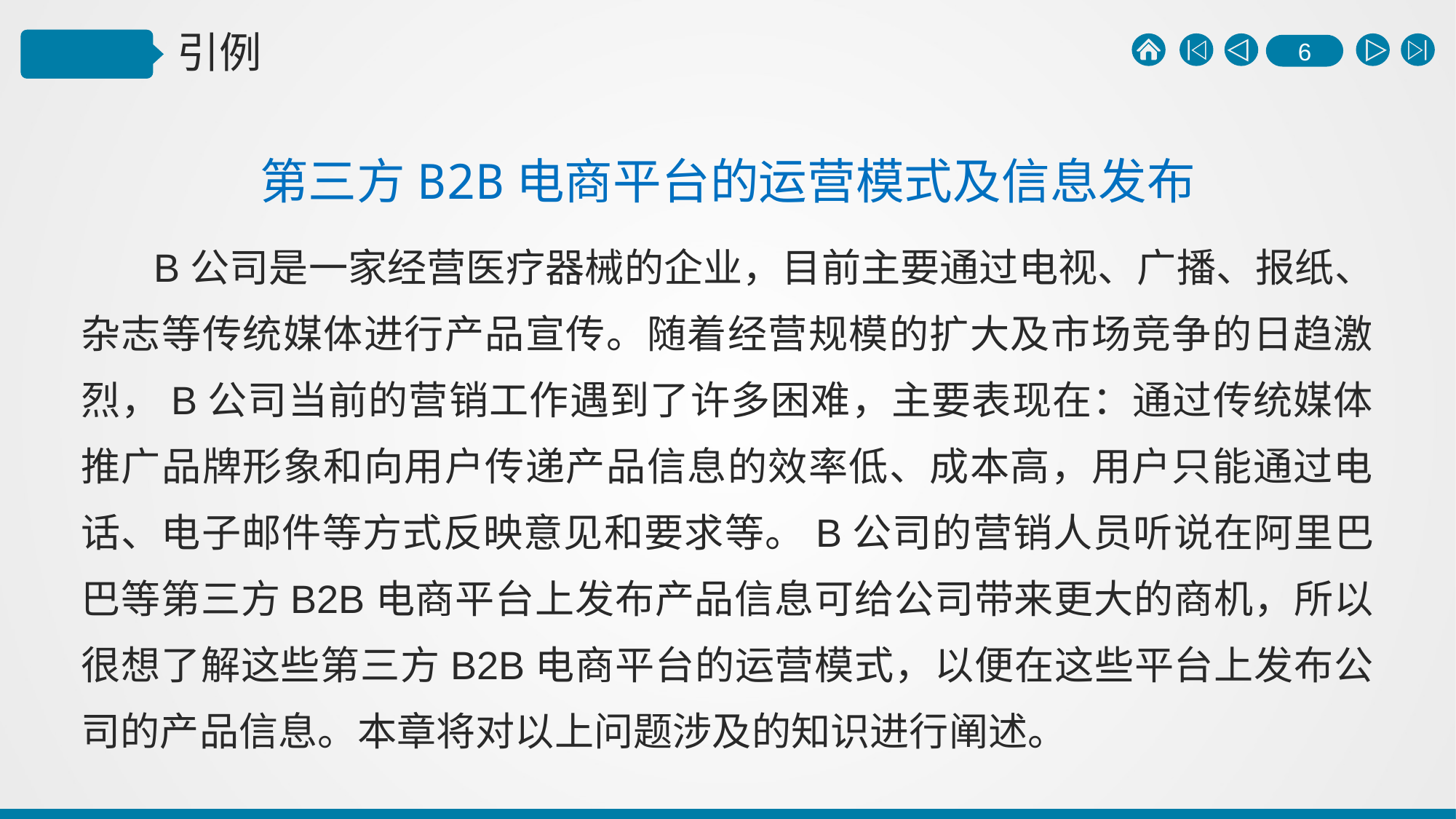

第三方B2B电商平台的运营模式及信息发布
B公司是一家经营医疗器械的企业，目前主要通过电视、广播、报纸、杂志等传统媒体进行产品宣传。随着经营规模的扩大及市场竞争的日趋激烈，B公司当前的营销工作遇到了许多困难，主要表现在：通过传统媒体推广品牌形象和向用户传递产品信息的效率低、成本高，用户只能通过电话、电子邮件等方式反映意见和要求等。B公司的营销人员听说在阿里巴巴等第三方B2B电商平台上发布产品信息可给公司带来更大的商机，所以很想了解这些第三方B2B电商平台的运营模式，以便在这些平台上发布公司的产品信息。本章将对以上问题涉及的知识进行阐述。